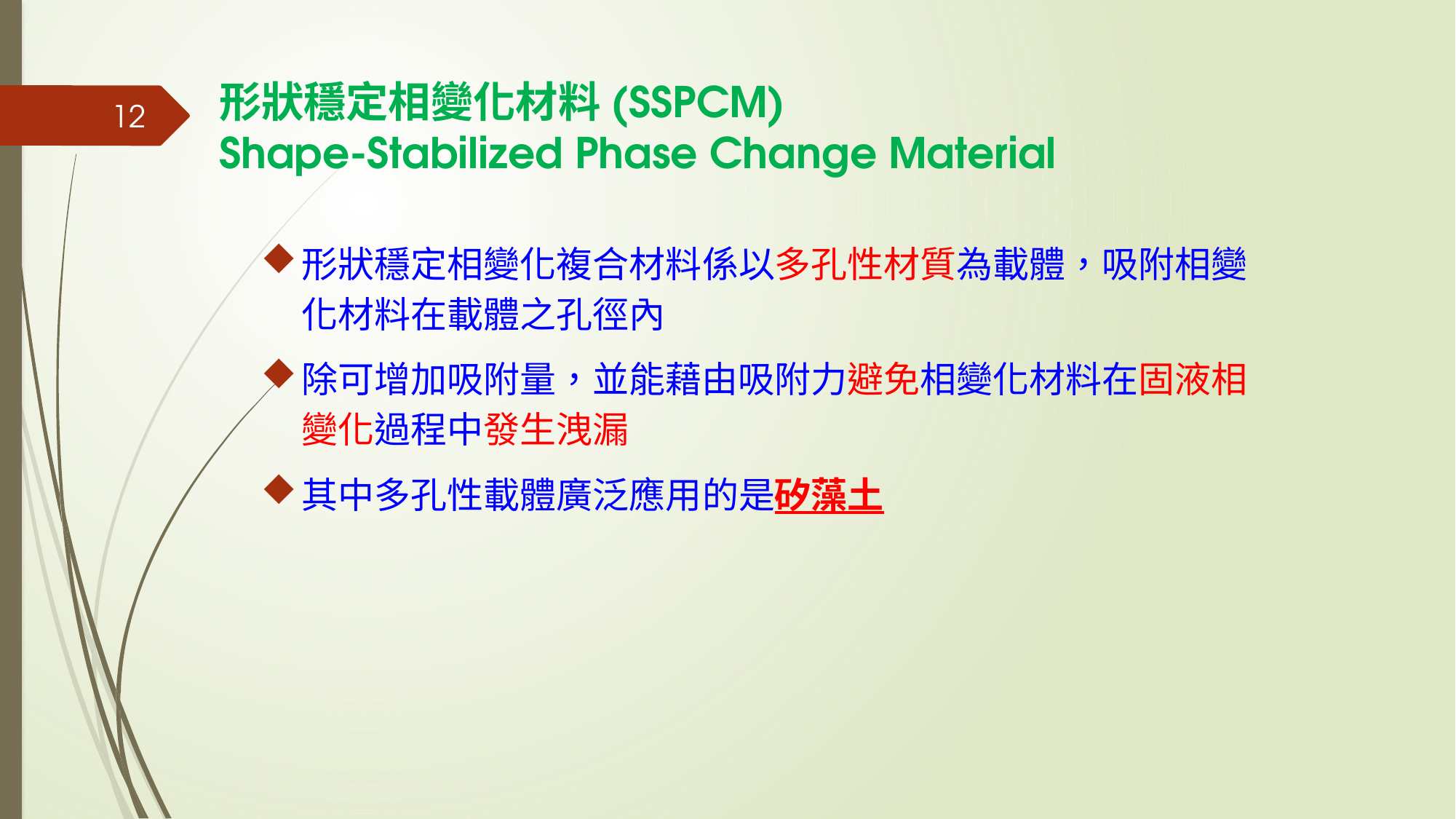

# 形狀穩定相變化材料(SSPCM) Shape-Stabilized Phase Change Material
12
形狀穩定相變化複合材料係以多孔性材質為載體，吸附相變化材料在載體之孔徑內
除可增加吸附量，並能藉由吸附力避免相變化材料在固液相變化過程中發生洩漏
其中多孔性載體廣泛應用的是矽藻土